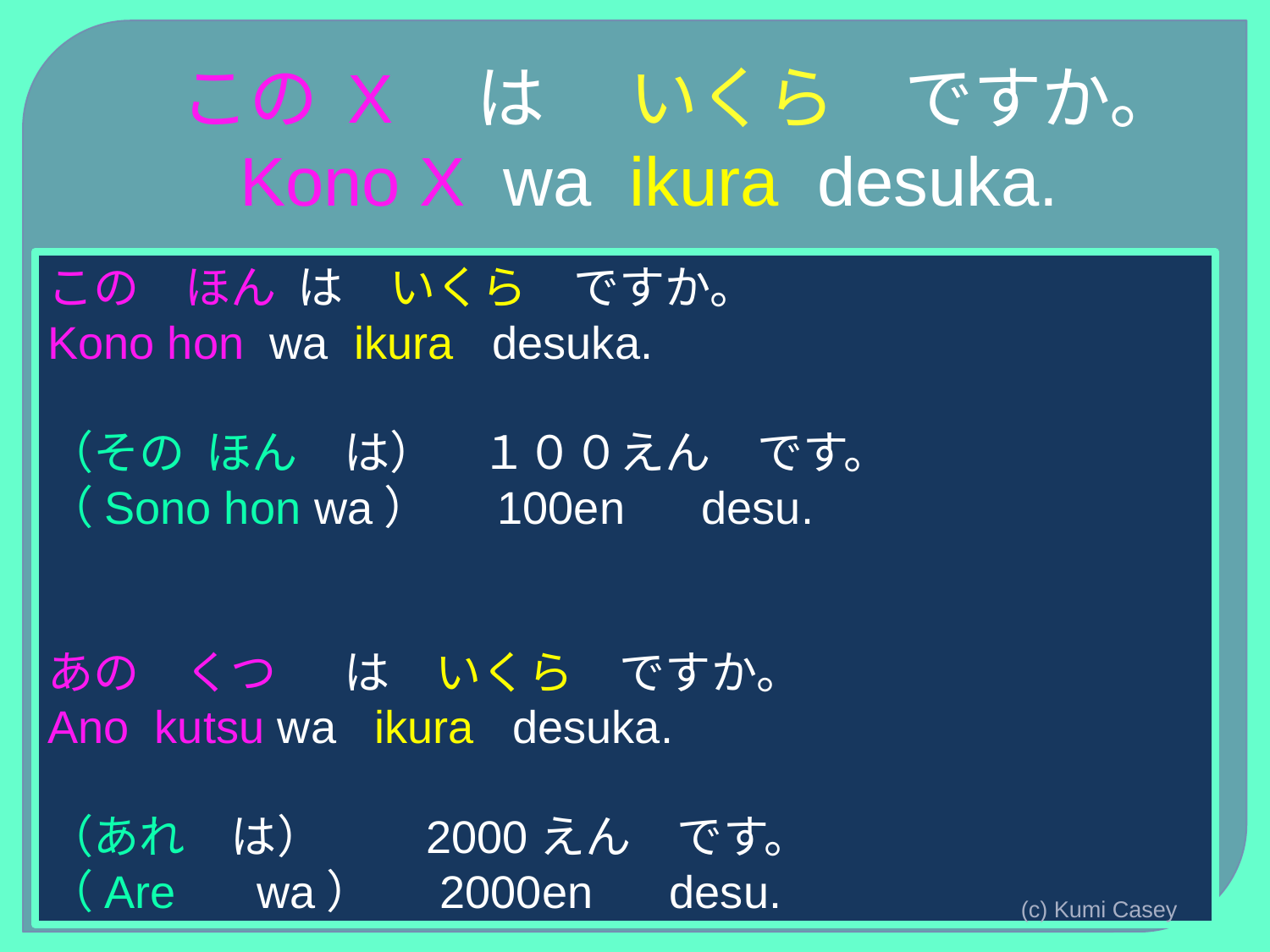

# この X　は 　いくら　ですか。 Kono X  wa  ikura  desuka.
この　ほん  は　いくら　ですか。
Kono hon  wa  ikura   desuka.

（その  ほん　は）　１００えん　です。
（Sono hon wa）　 100en      desu.

あの　くつ 　 は　いくら　ですか。
Ano  kutsu wa   ikura   desuka.

（あれ　は）　　2000えん　です。
（Are 　wa）　 2000en      desu.
(c) Kumi Casey